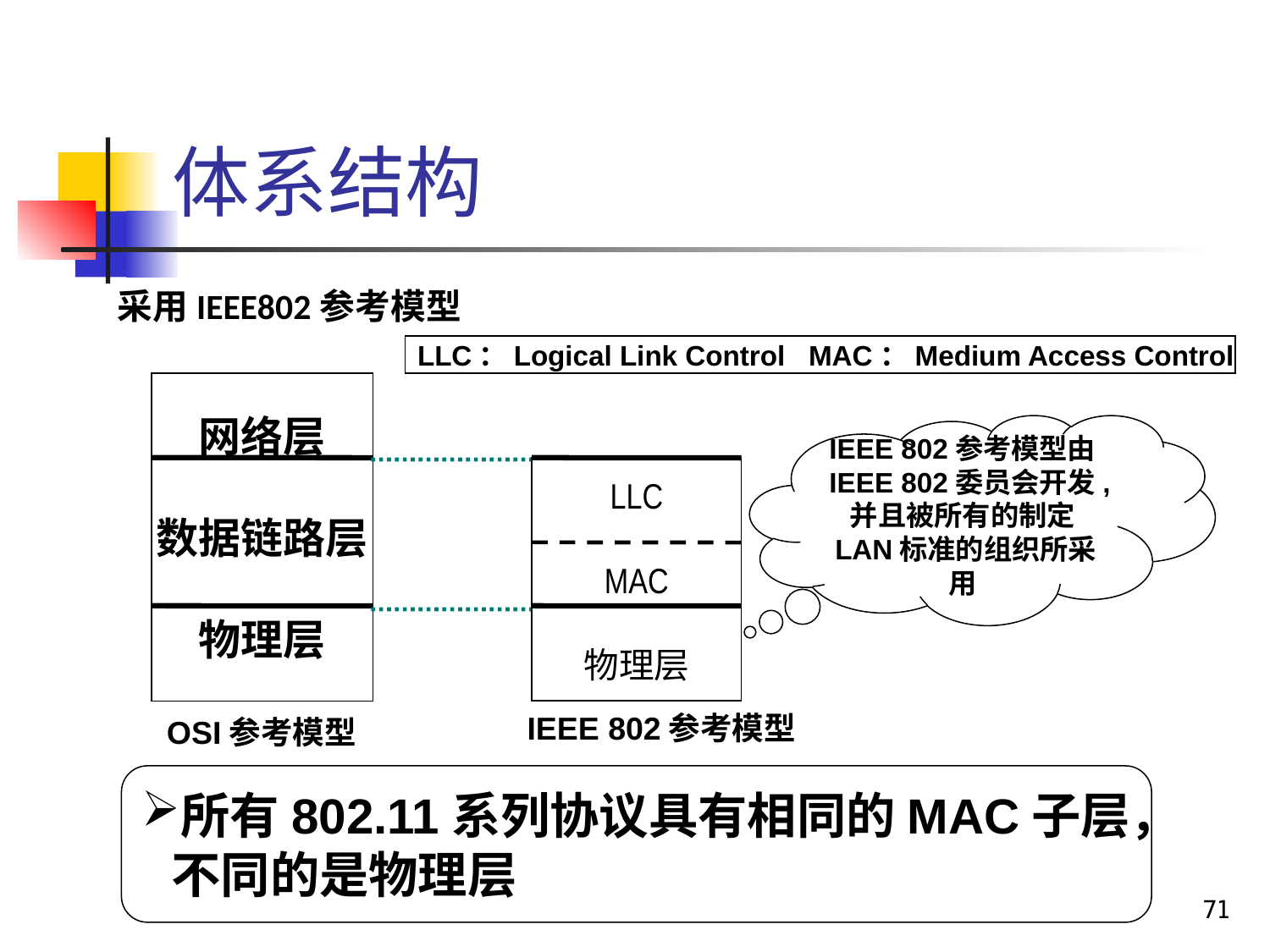

# 体系结构
采用IEEE802参考模型
LLC：Logical Link Control   MAC：Medium Access Control
网络层

数据链路层

物理层

IEEE 802参考模型由IEEE 802委员会开发,并且被所有的制定LAN标准的组织所采用
LLC

MAC

物理层

IEEE 802参考模型
OSI参考模型
所有802.11系列协议具有相同的MAC子层，不同的是物理层
71